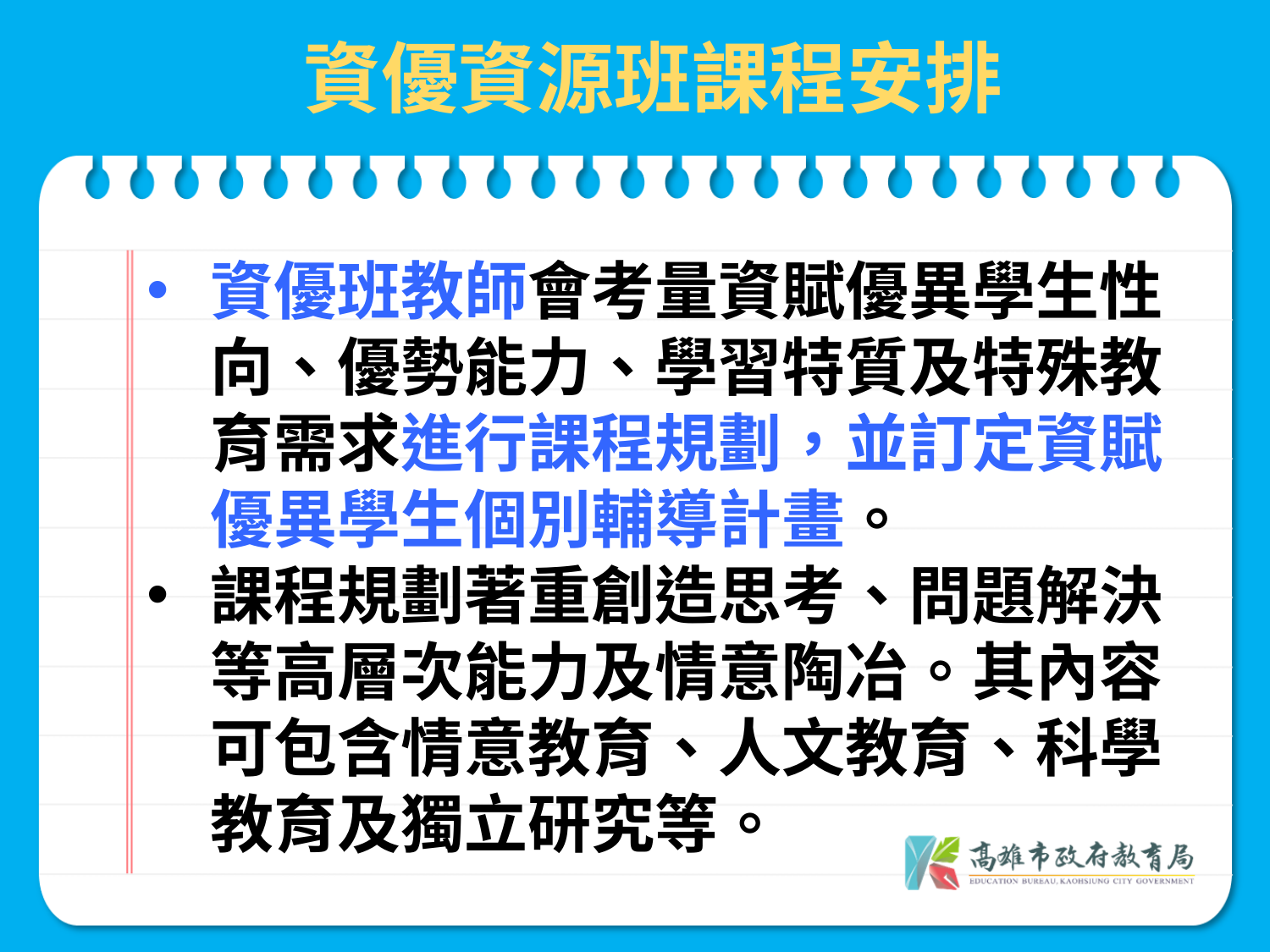

資優資源班課程安排
資優班教師會考量資賦優異學生性向、優勢能力、學習特質及特殊教育需求進行課程規劃，並訂定資賦優異學生個別輔導計畫。
課程規劃著重創造思考、問題解決等高層次能力及情意陶冶。其內容可包含情意教育、人文教育、科學教育及獨立研究等。